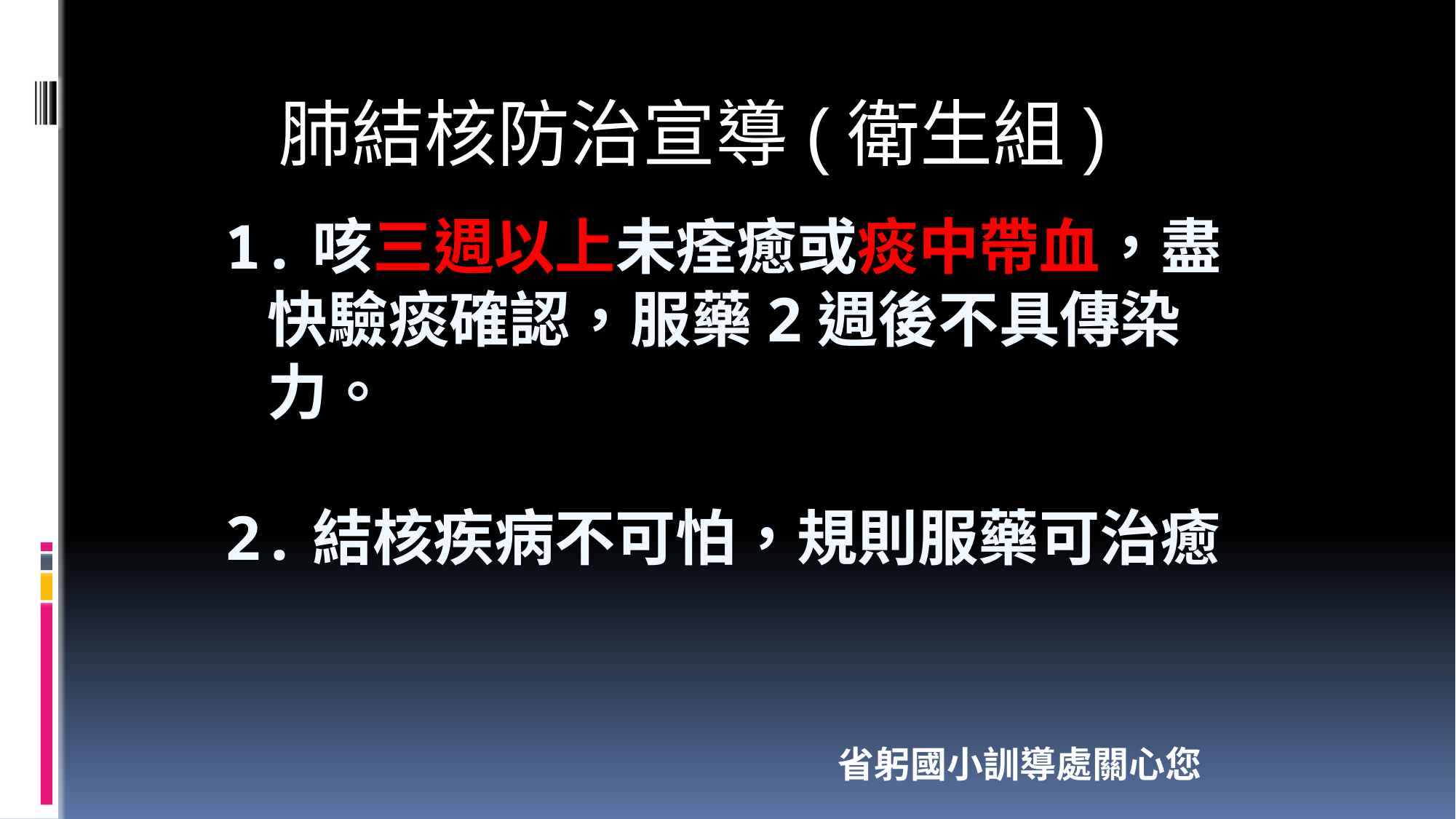

肺結核防治宣導(衛生組)
1.咳三週以上未痊癒或痰中帶血，盡
  快驗痰確認，服藥2週後不具傳染
  力。

2.結核疾病不可怕，規則服藥可治癒

省躬國小訓導處關心您